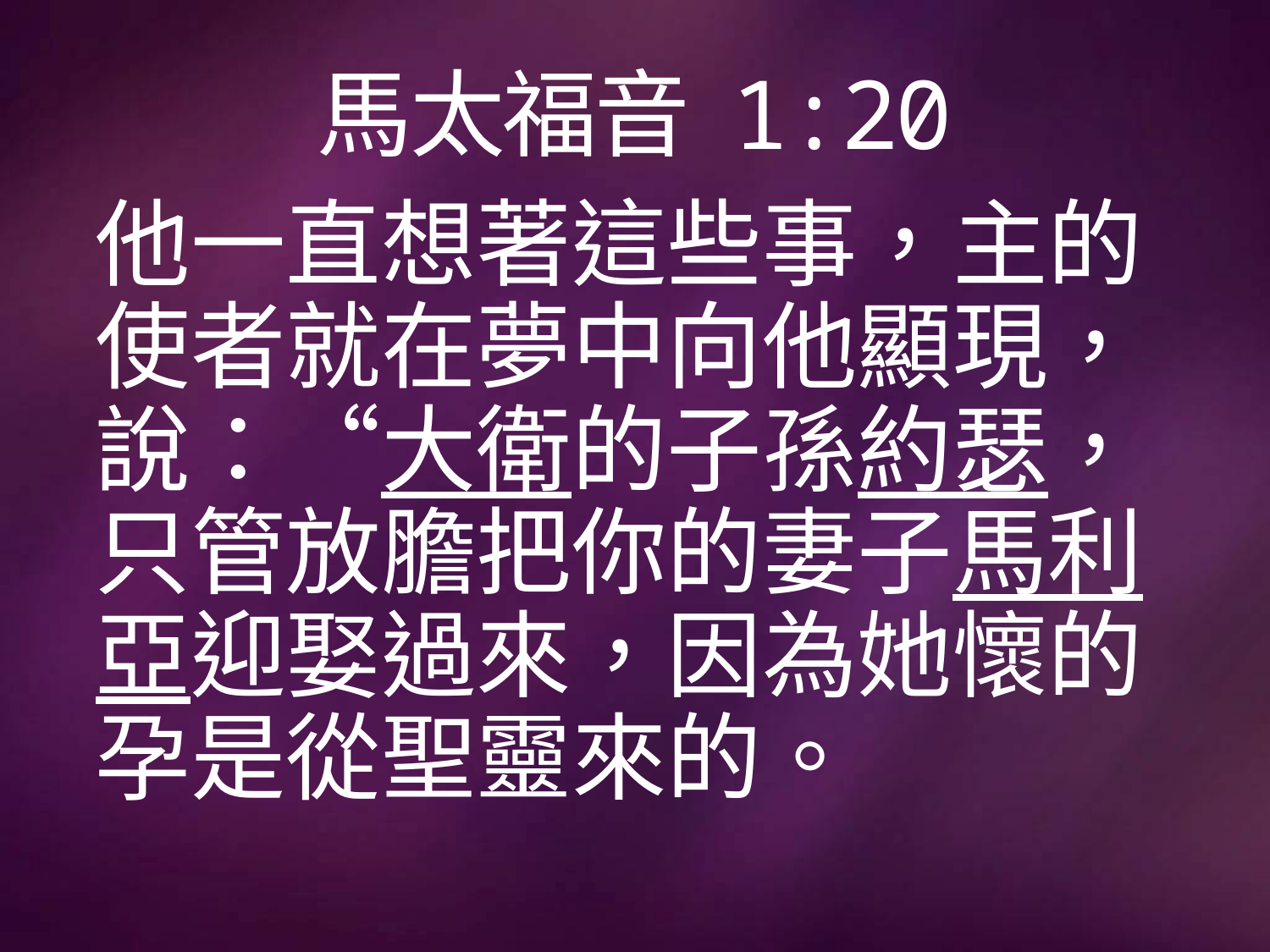

# 馬太福音 1:20
他一直想著這些事，主的使者就在夢中向他顯現，說：“大衛的子孫約瑟，只管放膽把你的妻子馬利亞迎娶過來，因為她懷的孕是從聖靈來的。